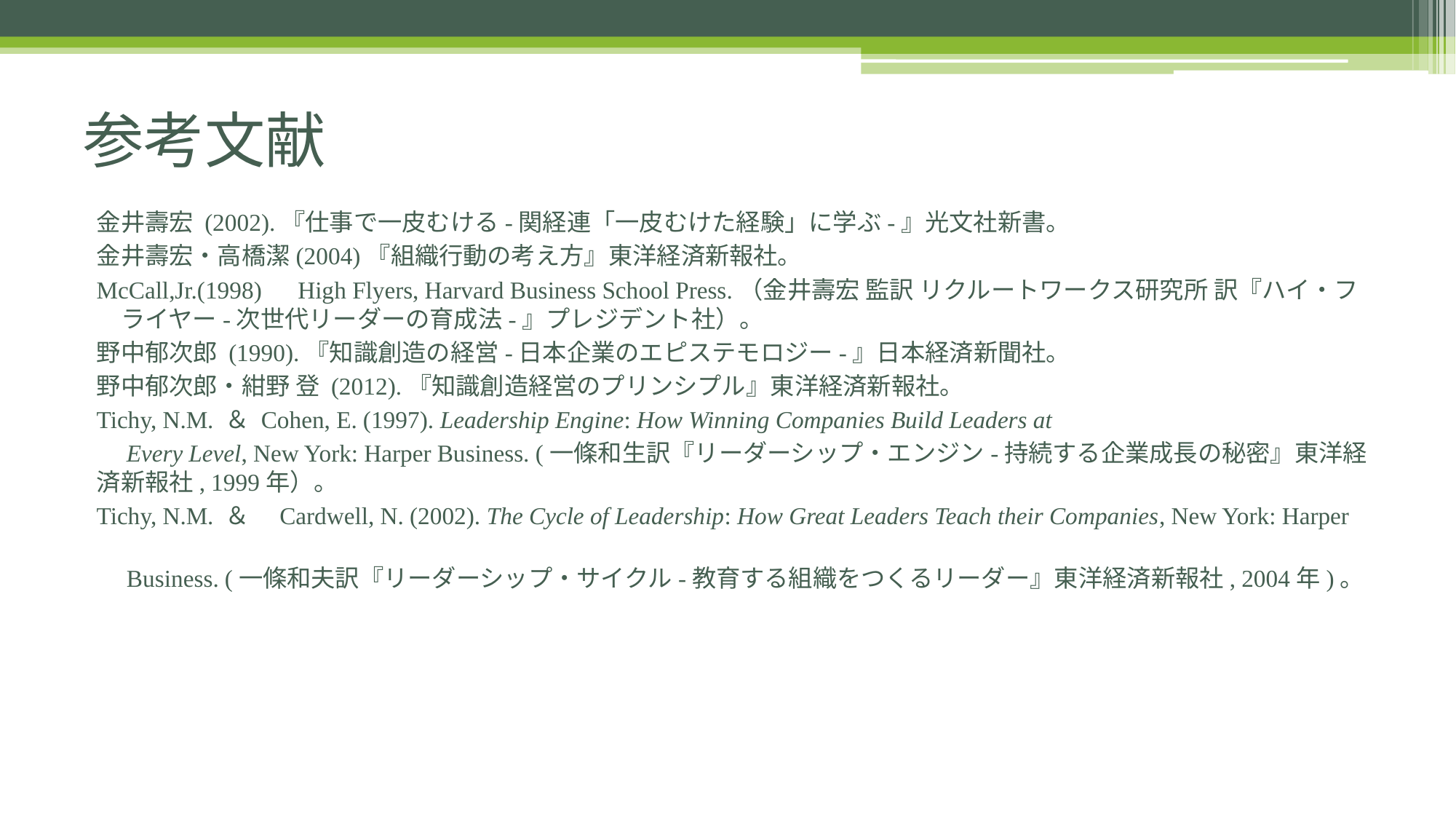

# 参考文献
金井壽宏 (2002).『仕事で一皮むける-関経連「一皮むけた経験」に学ぶ-』光文社新書。
金井壽宏・高橋潔(2004)『組織行動の考え方』東洋経済新報社。
McCall,Jr.(1998)　High Flyers, Harvard Business School Press.（金井壽宏 監訳 リクルートワークス研究所 訳『ハイ・フ　ライヤー-次世代リーダーの育成法-』プレジデント社）。
野中郁次郎 (1990).『知識創造の経営-日本企業のエピステモロジー-』日本経済新聞社。
野中郁次郎・紺野 登 (2012).『知識創造経営のプリンシプル』東洋経済新報社。
Tichy, N.M. ＆ Cohen, E. (1997). Leadership Engine: How Winning Companies Build Leaders at
　Every Level, New York: Harper Business. (一條和生訳『リーダーシップ・エンジン-持続する企業成長の秘密』東洋経済新報社, 1999年）。
Tichy, N.M. ＆　Cardwell, N. (2002). The Cycle of Leadership: How Great Leaders Teach their Companies, New York: Harper
　Business. (一條和夫訳『リーダーシップ・サイクル-教育する組織をつくるリーダー』東洋経済新報社, 2004年)。